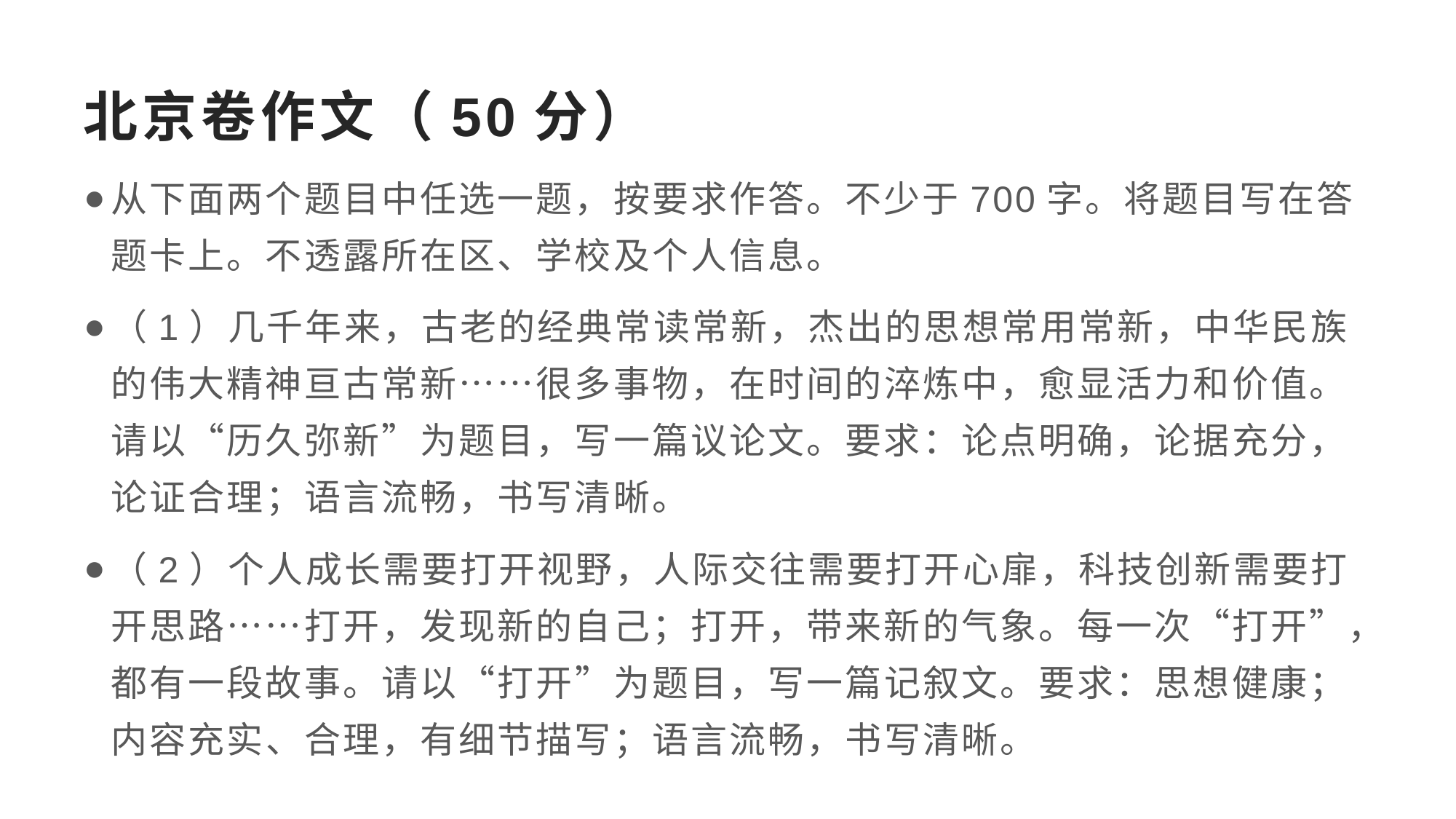

# 北京卷作文（50分）
从下面两个题目中任选一题，按要求作答。不少于700字。将题目写在答题卡上。不透露所在区、学校及个人信息。
（1）几千年来，古老的经典常读常新，杰出的思想常用常新，中华民族的伟大精神亘古常新……很多事物，在时间的淬炼中，愈显活力和价值。请以“历久弥新”为题目，写一篇议论文。要求：论点明确，论据充分，论证合理；语言流畅，书写清晰。
（2）个人成长需要打开视野，人际交往需要打开心扉，科技创新需要打开思路……打开，发现新的自己；打开，带来新的气象。每一次“打开”，都有一段故事。请以“打开”为题目，写一篇记叙文。要求：思想健康；内容充实、合理，有细节描写；语言流畅，书写清晰。